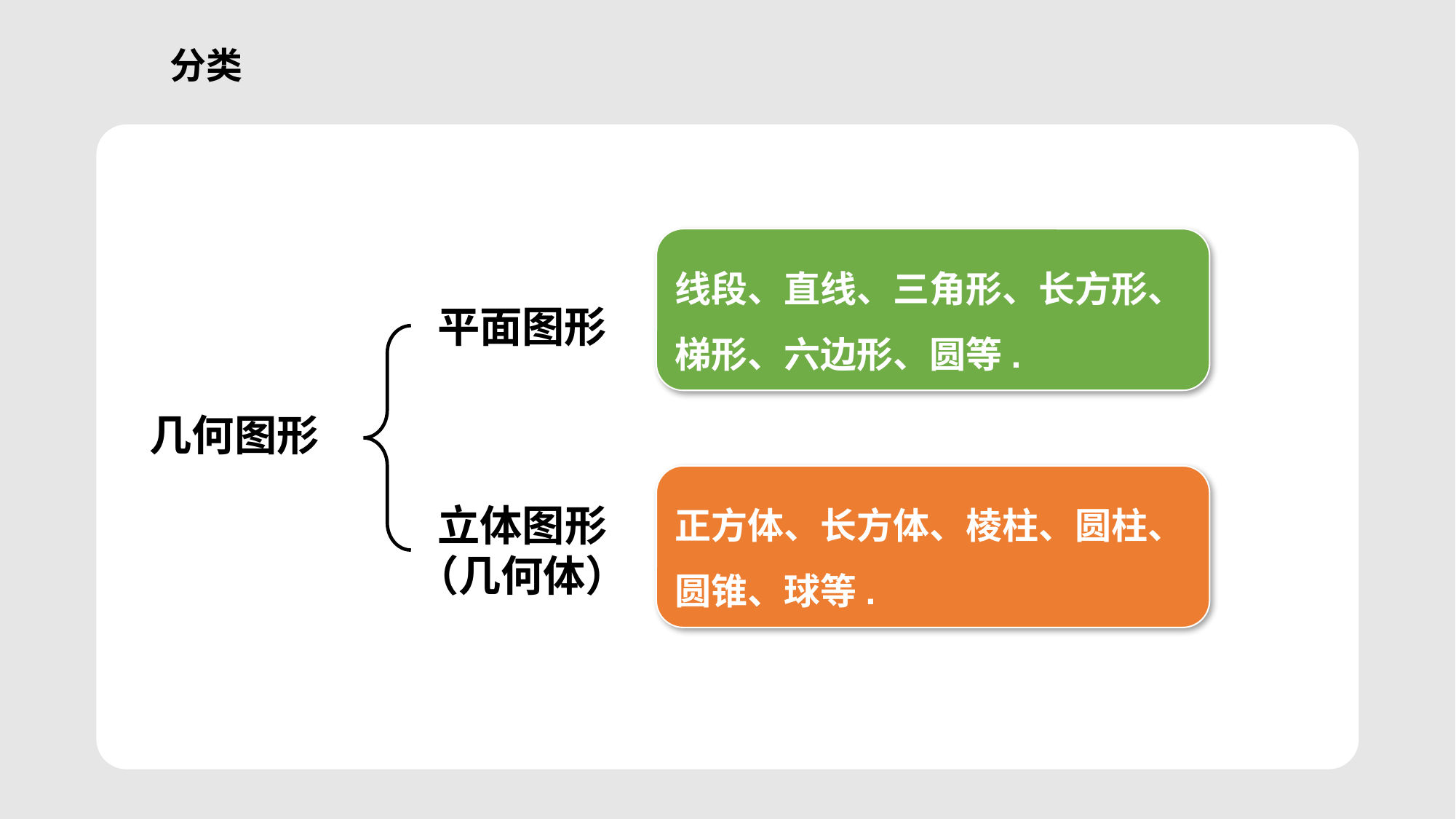

分类
线段、直线、三角形、长方形、梯形、六边形、圆等.
平面图形

几何图形
正方体、长方体、棱柱、圆柱、圆锥、球等.
立体图形
（几何体）